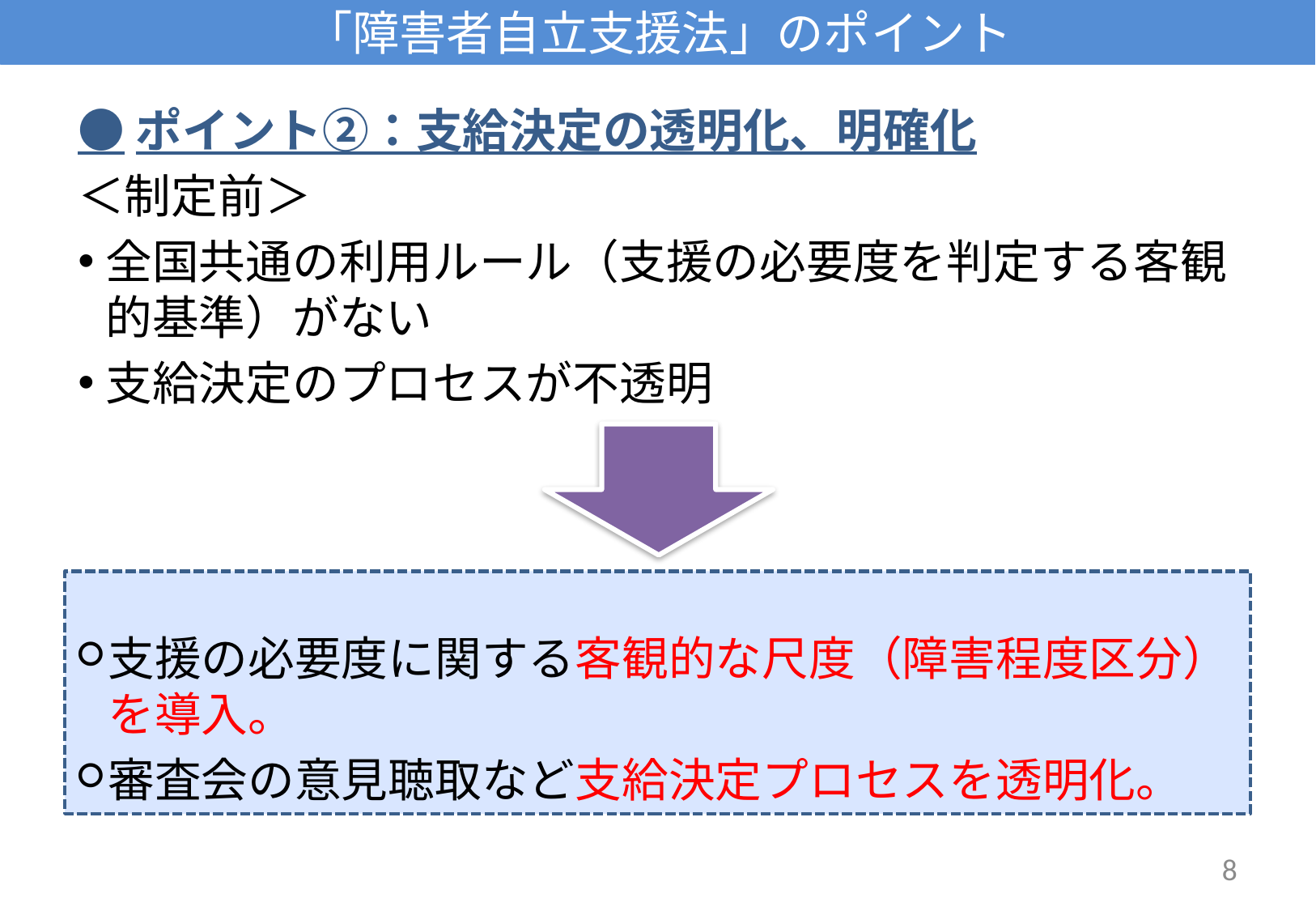

# 「障害者自立支援法」のポイント
●ポイント②：支給決定の透明化、明確化
＜制定前＞
全国共通の利用ルール（支援の必要度を判定する客観的基準）がない
支給決定のプロセスが不透明

支援の必要度に関する客観的な尺度（障害程度区分）を導入。
審査会の意見聴取など支給決定プロセスを透明化。

8